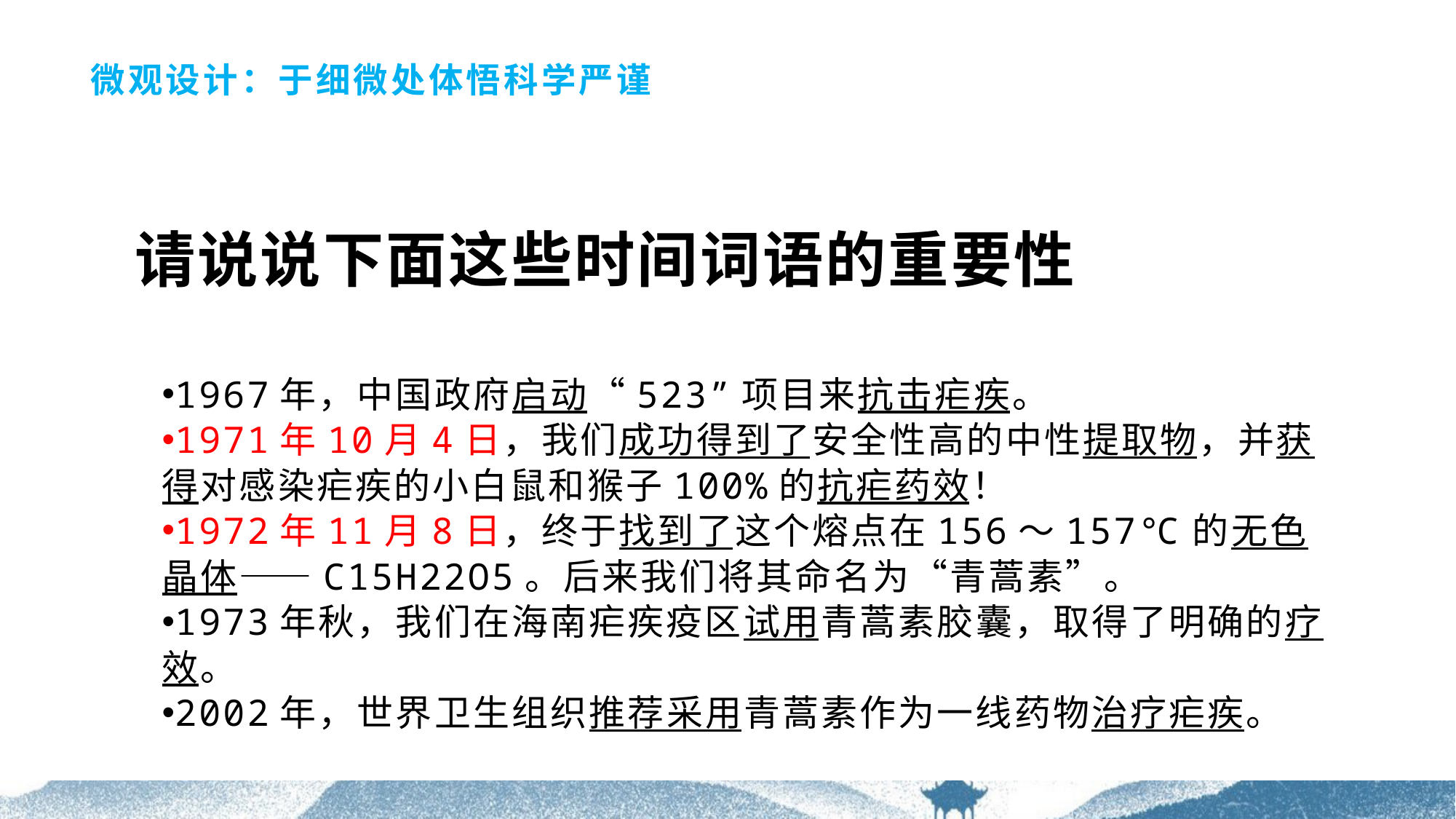

# 微观设计：于细微处体悟科学严谨
请说说下面这些时间词语的重要性

1967年，中国政府启动“523”项目来抗击疟疾。
1971年10月4日，我们成功得到了安全性高的中性提取物，并获得对感染疟疾的小白鼠和猴子100%的抗疟药效！
1972年11月8日，终于找到了这个熔点在156～157℃的无色晶体——C15H22O5。后来我们将其命名为“青蒿素”。
1973年秋，我们在海南疟疾疫区试用青蒿素胶囊，取得了明确的疗效。
2002年，世界卫生组织推荐采用青蒿素作为一线药物治疗疟疾。